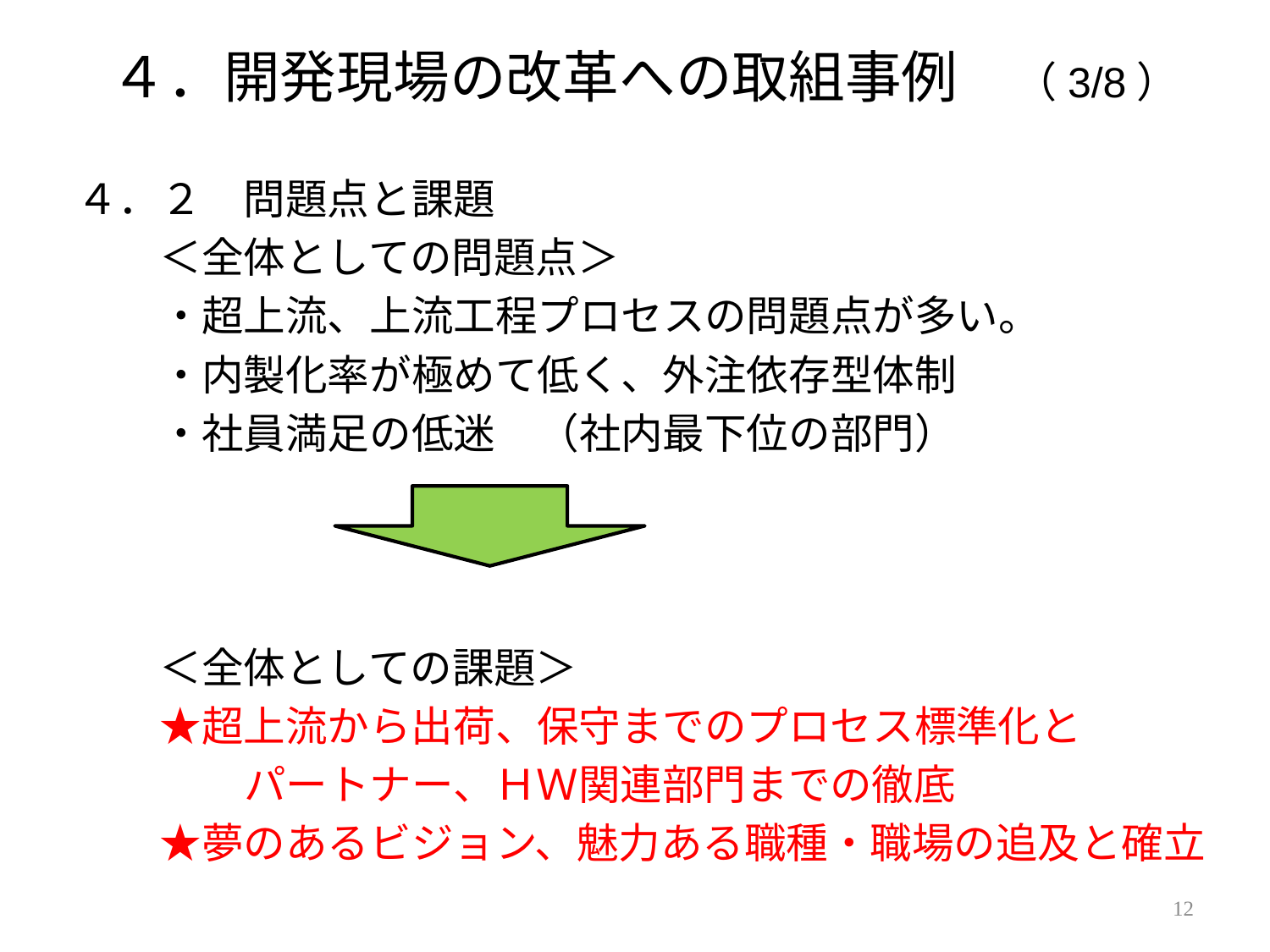

# ４．開発現場の改革への取組事例　（3/8）
４．２　問題点と課題
　　＜全体としての問題点＞
　　・超上流、上流工程プロセスの問題点が多い。
　　・内製化率が極めて低く、外注依存型体制
　　・社員満足の低迷　（社内最下位の部門）

　　＜全体としての課題＞
　　★超上流から出荷、保守までのプロセス標準化と
　　　　パートナー、ＨＷ関連部門までの徹底
　　★夢のあるビジョン、魅力ある職種・職場の追及と確立

12